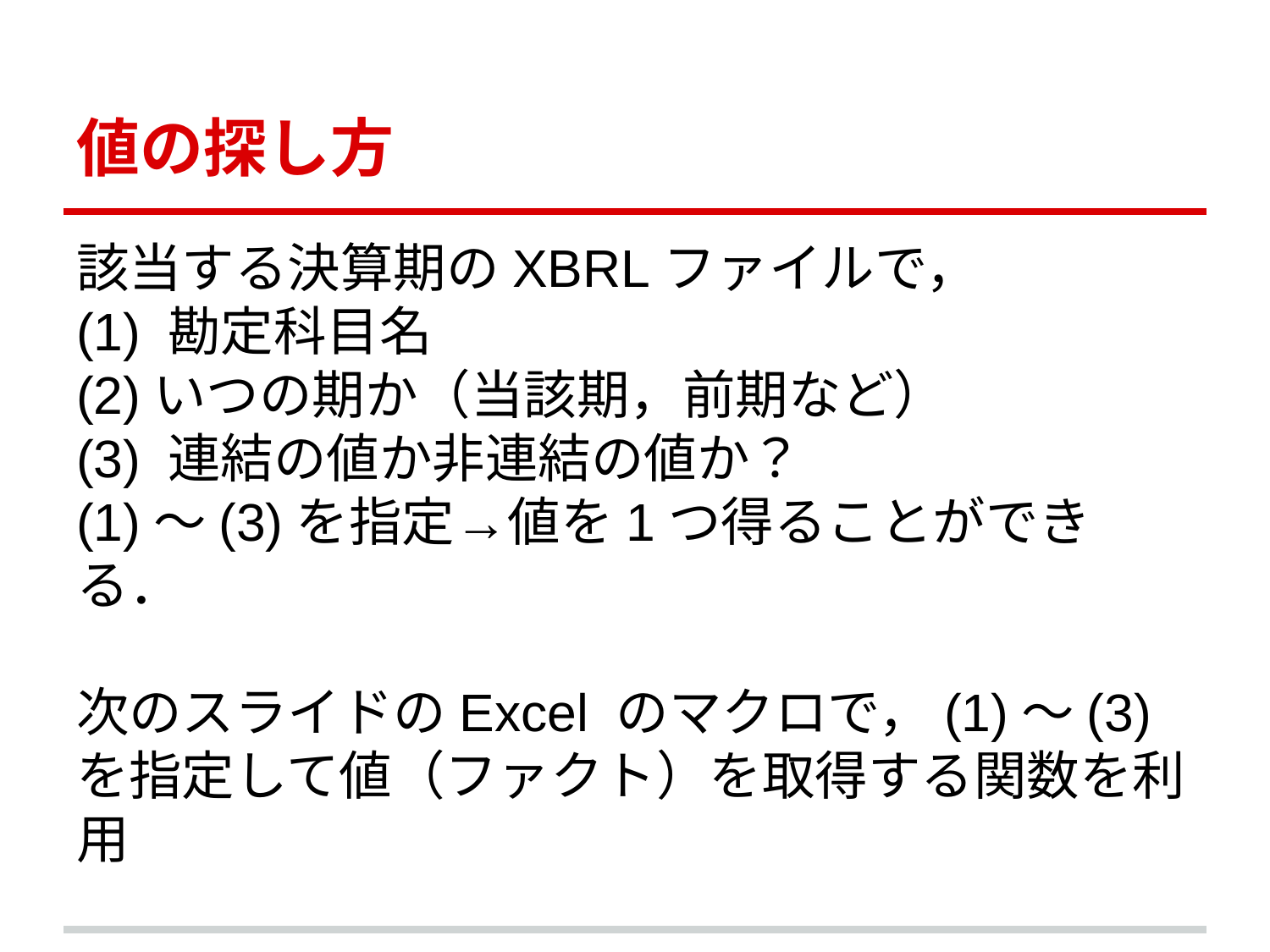

# 値の探し方
該当する決算期のXBRLファイルで，
(1) 勘定科目名
(2)いつの期か（当該期，前期など）
(3) 連結の値か非連結の値か？
(1)～(3)を指定→値を1つ得ることができる．

次のスライドのExcel のマクロで，(1)～(3)を指定して値（ファクト）を取得する関数を利用